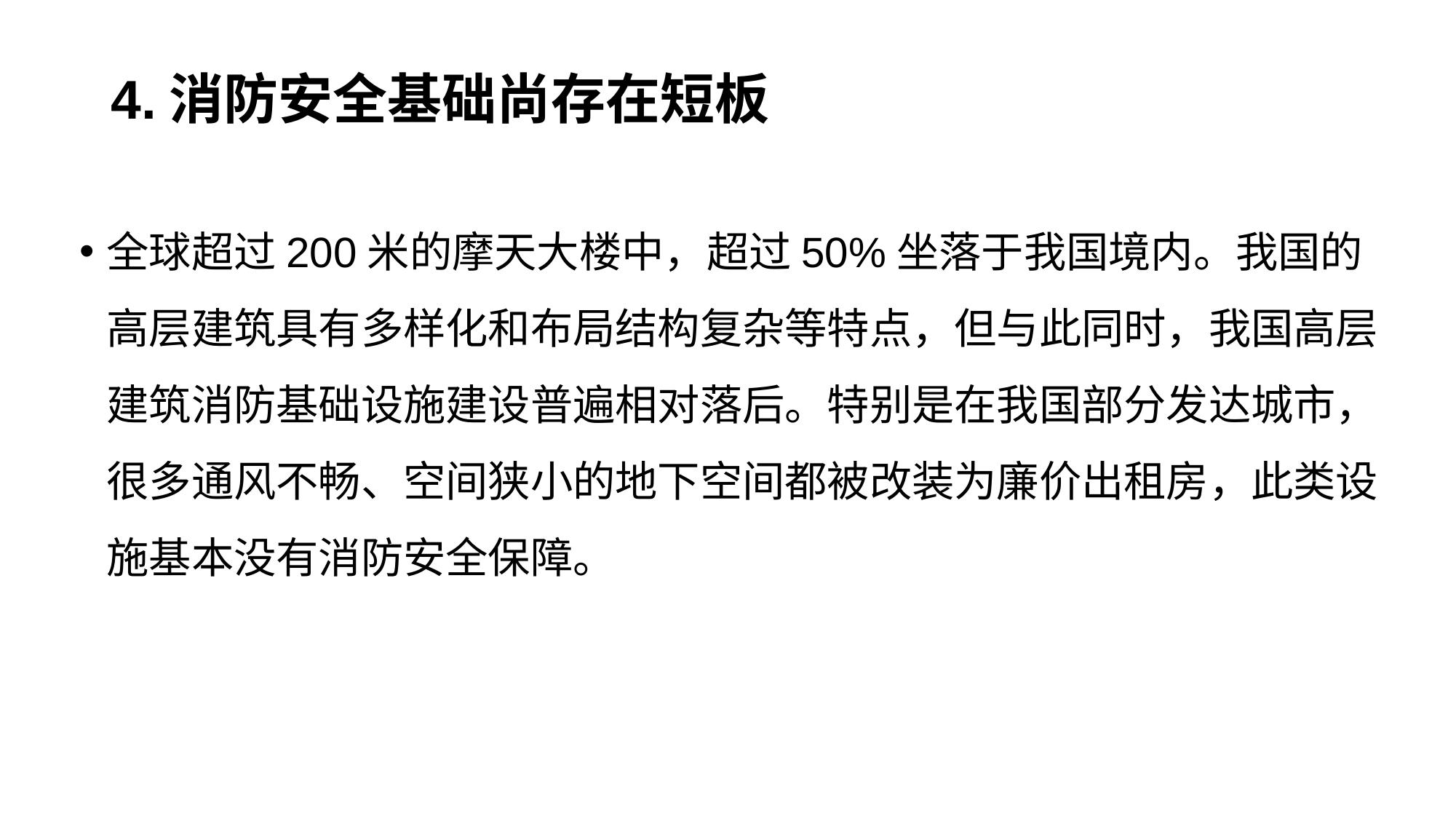

# 4.消防安全基础尚存在短板
全球超过200米的摩天大楼中，超过50%坐落于我国境内。我国的高层建筑具有多样化和布局结构复杂等特点，但与此同时，我国高层建筑消防基础设施建设普遍相对落后。特别是在我国部分发达城市，很多通风不畅、空间狭小的地下空间都被改装为廉价出租房，此类设施基本没有消防安全保障。